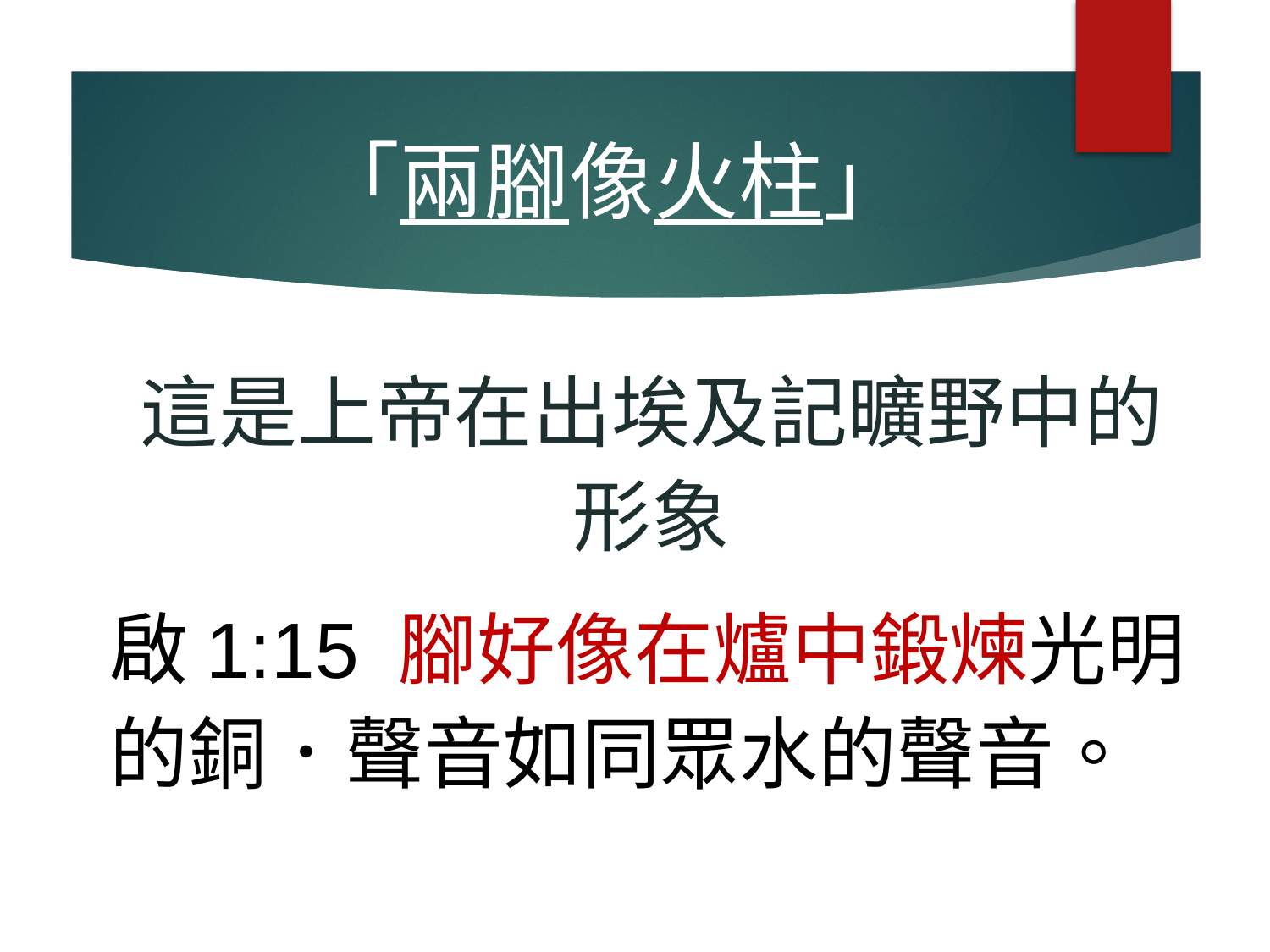

# 「兩腳像火柱」
這是上帝在出埃及記曠野中的形象
啟1:15 腳好像在爐中鍛煉光明的銅．聲音如同眾水的聲音。